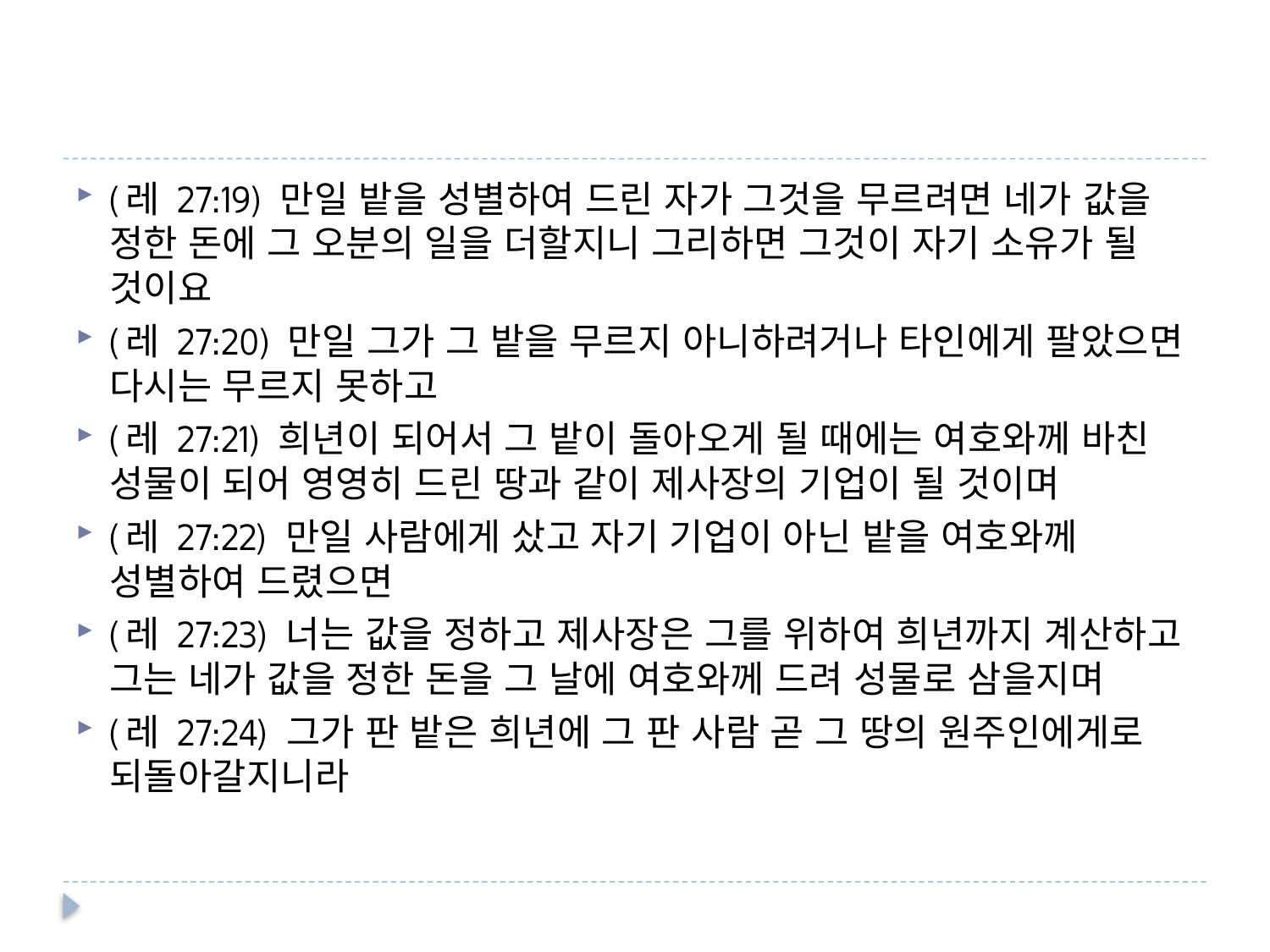

#
(레 27:19) 만일 밭을 성별하여 드린 자가 그것을 무르려면 네가 값을 정한 돈에 그 오분의 일을 더할지니 그리하면 그것이 자기 소유가 될 것이요
(레 27:20) 만일 그가 그 밭을 무르지 아니하려거나 타인에게 팔았으면 다시는 무르지 못하고
(레 27:21) 희년이 되어서 그 밭이 돌아오게 될 때에는 여호와께 바친 성물이 되어 영영히 드린 땅과 같이 제사장의 기업이 될 것이며
(레 27:22) 만일 사람에게 샀고 자기 기업이 아닌 밭을 여호와께 성별하여 드렸으면
(레 27:23) 너는 값을 정하고 제사장은 그를 위하여 희년까지 계산하고 그는 네가 값을 정한 돈을 그 날에 여호와께 드려 성물로 삼을지며
(레 27:24) 그가 판 밭은 희년에 그 판 사람 곧 그 땅의 원주인에게로 되돌아갈지니라